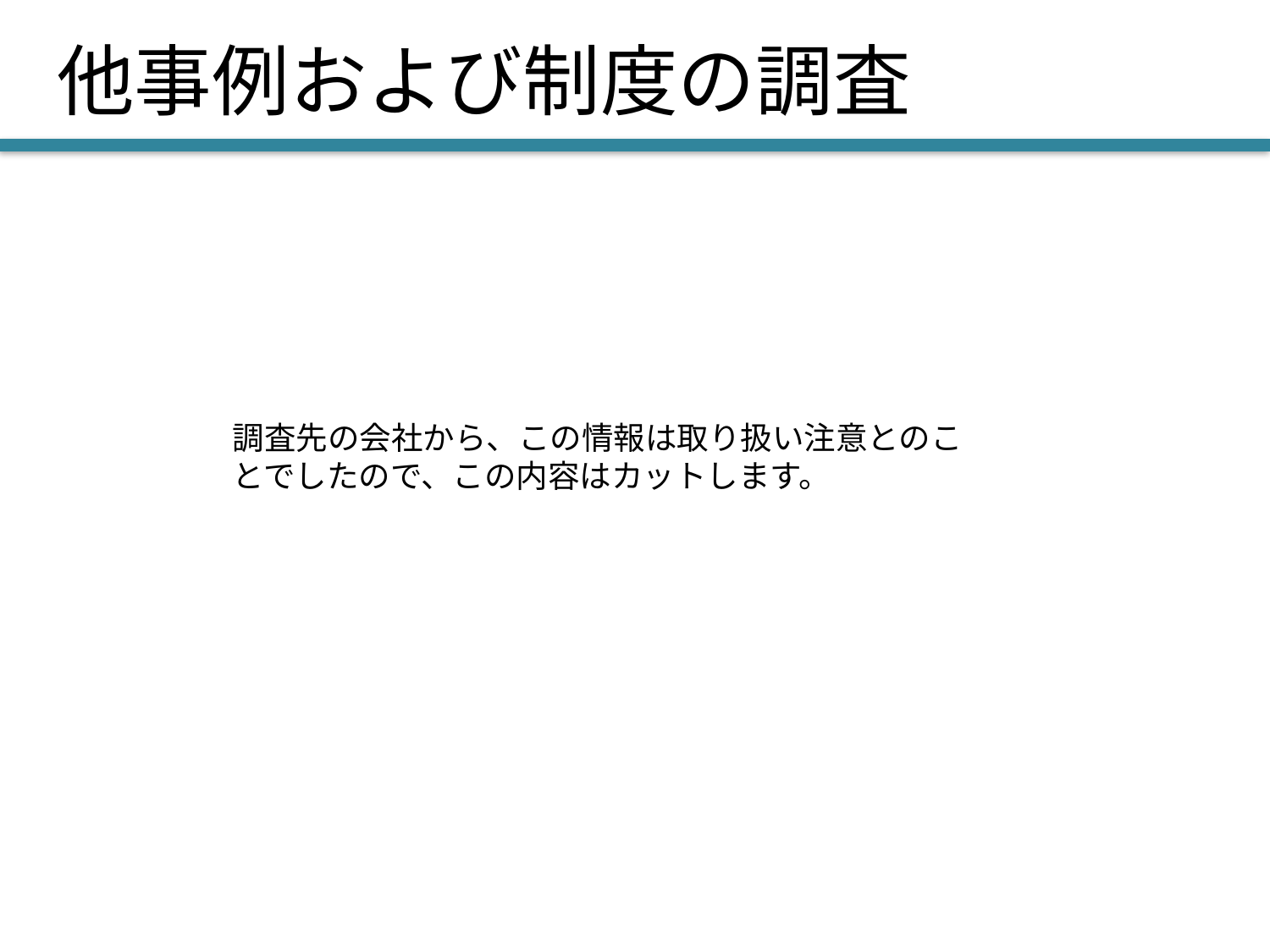

# 他事例および制度の調査

調査先の会社から、この情報は取り扱い注意とのことでしたので、この内容はカットします。